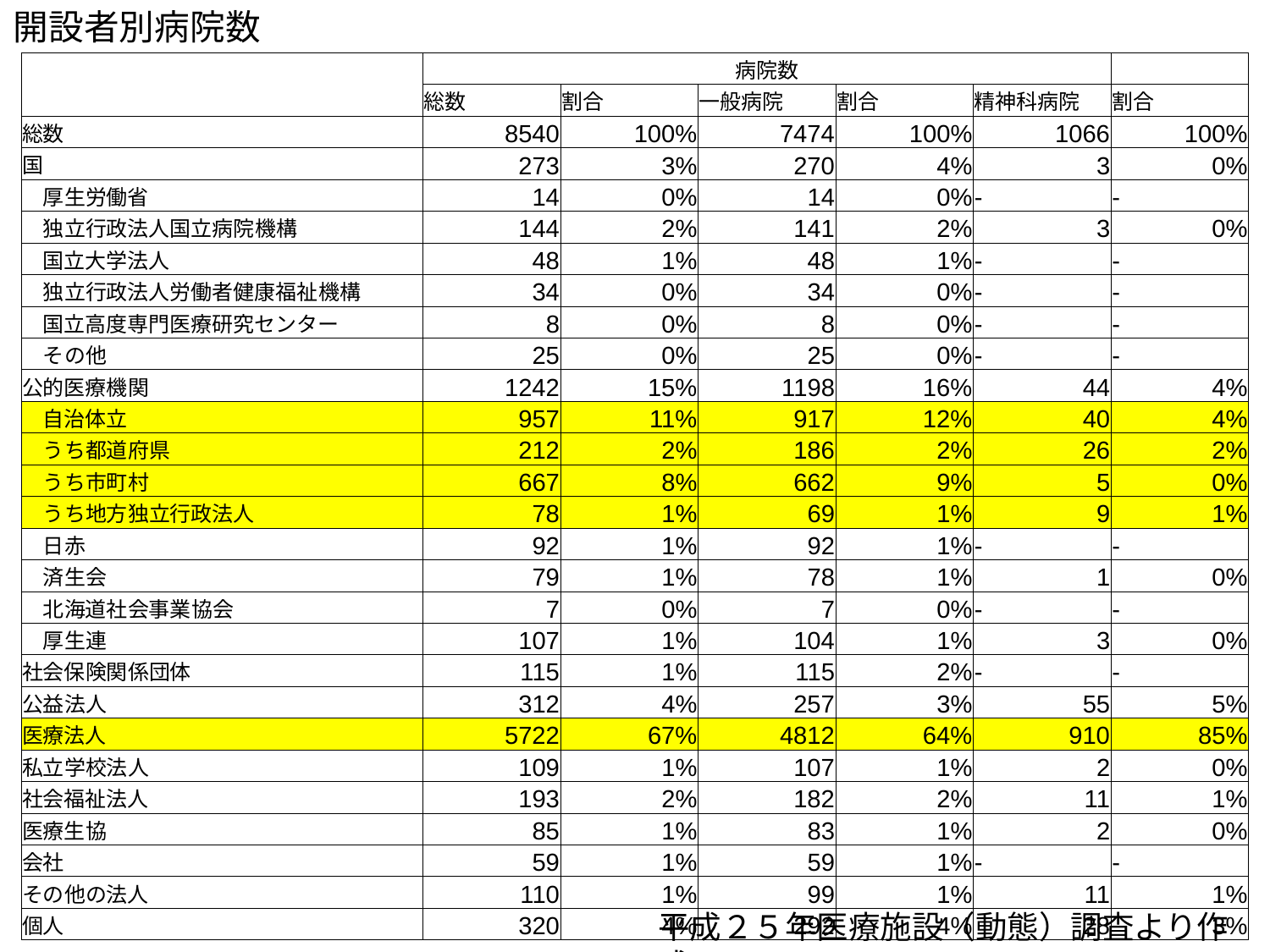

# 開設者別病院数
|  | 病院数 |  |  |  |  |  |
| --- | --- | --- | --- | --- | --- | --- |
|  | 総数 | 割合 | 一般病院 | 割合 | 精神科病院 | 割合 |
| 総数 | 8540 | 100% | 7474 | 100% | 1066 | 100% |
| 国 | 273 | 3% | 270 | 4% | 3 | 0% |
| 厚生労働省 | 14 | 0% | 14 | 0% | - | - |
| 独立行政法人国立病院機構 | 144 | 2% | 141 | 2% | 3 | 0% |
| 国立大学法人 | 48 | 1% | 48 | 1% | - | - |
| 独立行政法人労働者健康福祉機構 | 34 | 0% | 34 | 0% | - | - |
| 国立高度専門医療研究センター | 8 | 0% | 8 | 0% | - | - |
| その他 | 25 | 0% | 25 | 0% | - | - |
| 公的医療機関 | 1242 | 15% | 1198 | 16% | 44 | 4% |
| 自治体立 | 957 | 11% | 917 | 12% | 40 | 4% |
| うち都道府県 | 212 | 2% | 186 | 2% | 26 | 2% |
| うち市町村 | 667 | 8% | 662 | 9% | 5 | 0% |
| うち地方独立行政法人 | 78 | 1% | 69 | 1% | 9 | 1% |
| 日赤 | 92 | 1% | 92 | 1% | - | - |
| 済生会 | 79 | 1% | 78 | 1% | 1 | 0% |
| 北海道社会事業協会 | 7 | 0% | 7 | 0% | - | - |
| 厚生連 | 107 | 1% | 104 | 1% | 3 | 0% |
| 社会保険関係団体 | 115 | 1% | 115 | 2% | - | - |
| 公益法人 | 312 | 4% | 257 | 3% | 55 | 5% |
| 医療法人 | 5722 | 67% | 4812 | 64% | 910 | 85% |
| 私立学校法人 | 109 | 1% | 107 | 1% | 2 | 0% |
| 社会福祉法人 | 193 | 2% | 182 | 2% | 11 | 1% |
| 医療生協 | 85 | 1% | 83 | 1% | 2 | 0% |
| 会社 | 59 | 1% | 59 | 1% | - | - |
| その他の法人 | 110 | 1% | 99 | 1% | 11 | 1% |
| 個人 | 320 | 4% | 292 | 4% | 28 | 3% |
平成２５年医療施設（動態）調査より作成